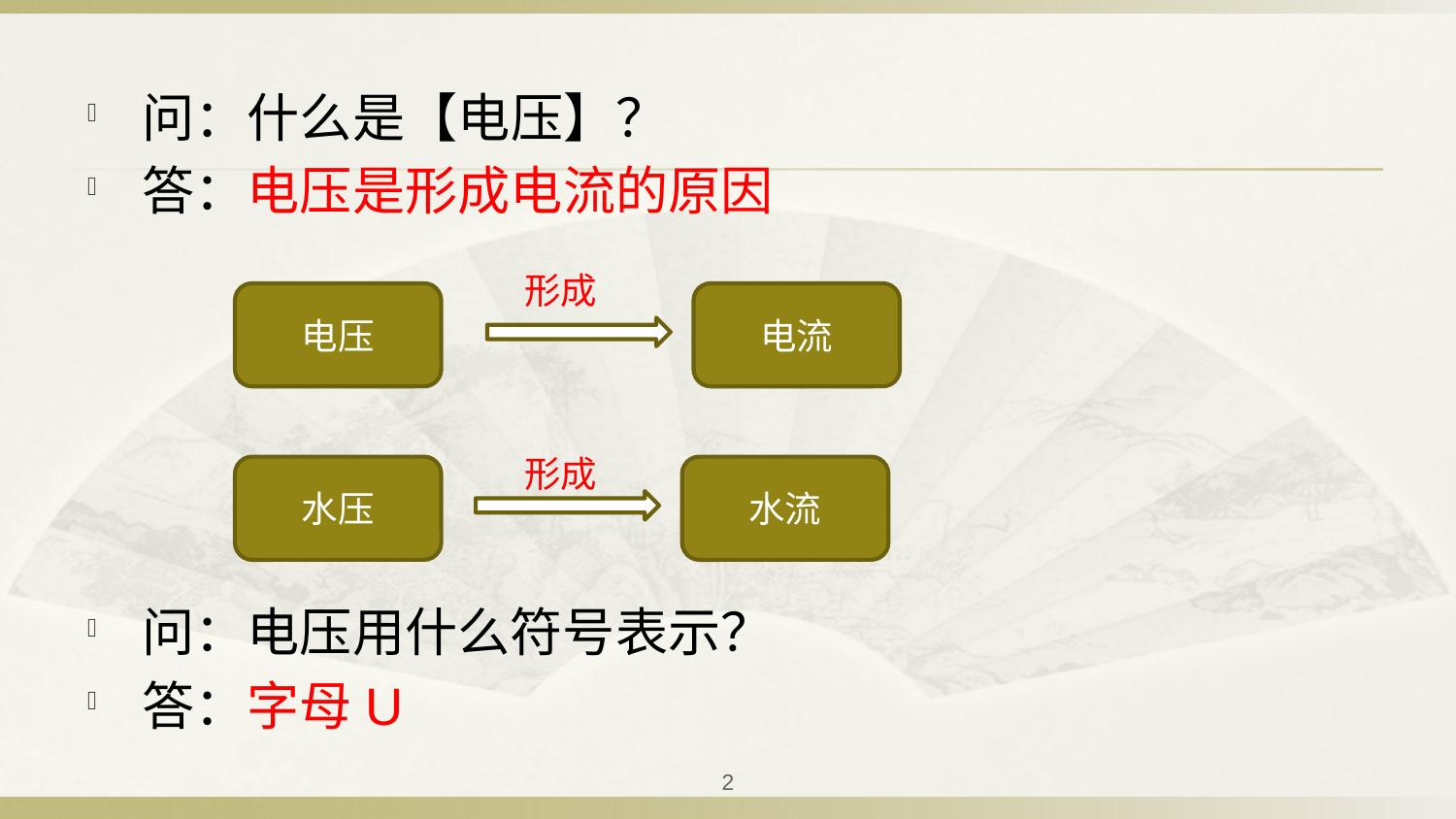

问：什么是【电压】？
答：电压是形成电流的原因

问：电压用什么符号表示？
答：字母U
形成
电压
电流

形成
水压
水流

2